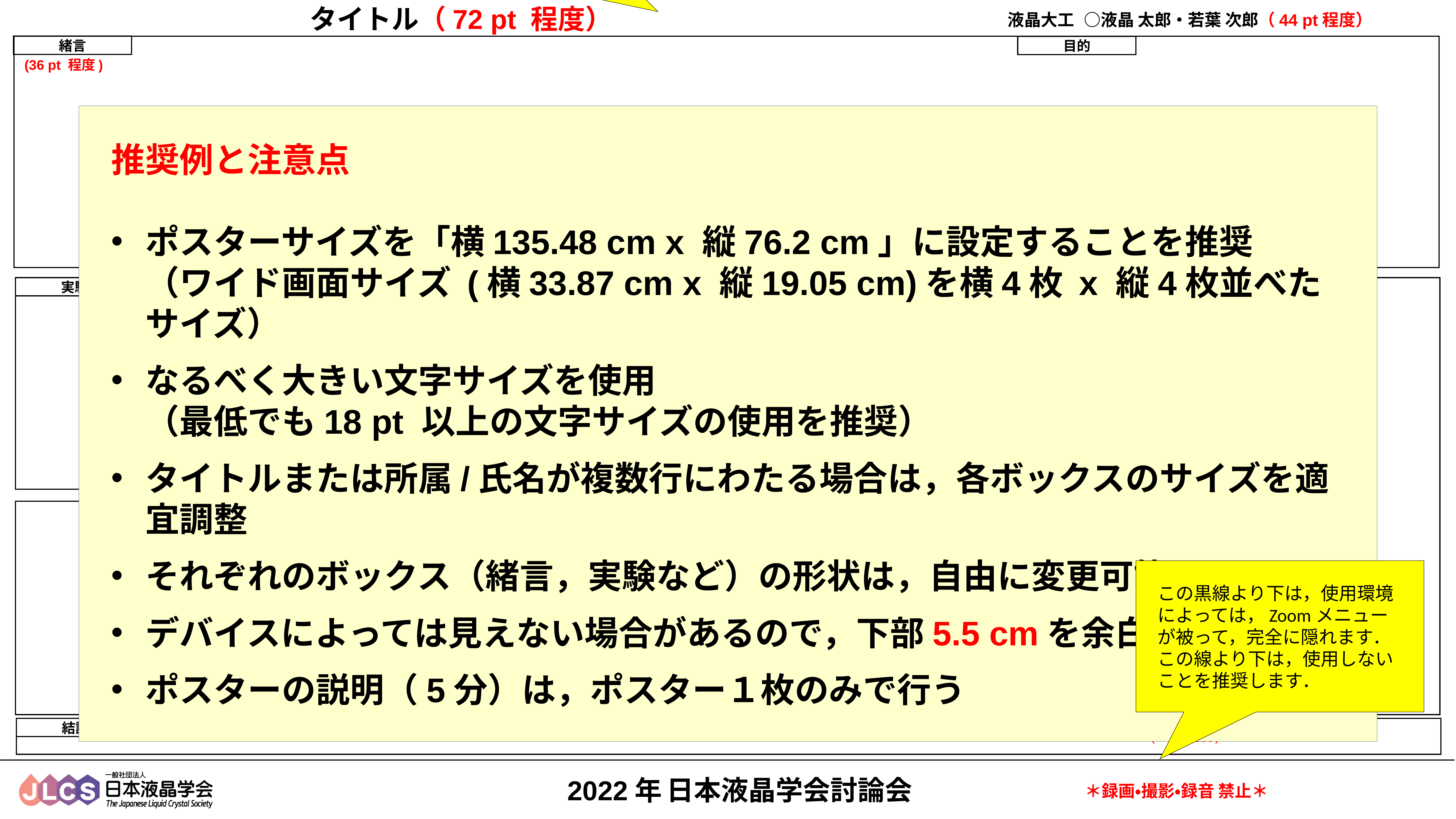

この部分は，Zoomメニューが一部被ることにご留意ください．
タイトル（72 pt 程度）
液晶大工　○液晶 太郎・若葉 次郎（44 pt程度）
緒言

目的
(36 pt 程度)
推奨例と注意点

ポスターサイズを「横135.48 cm x 縦76.2 cm」に設定することを推奨
（ワイド画面サイズ (横33.87 cm x 縦19.05 cm)を横4枚 x 縦4枚並べたサイズ）
なるべく大きい文字サイズを使用
（最低でも18 pt 以上の文字サイズの使用を推奨）
タイトルまたは所属/氏名が複数行にわたる場合は，各ボックスのサイズを適宜調整
それぞれのボックス（緒言，実験など）の形状は，自由に変更可能
デバイスによっては見えない場合があるので，下部5.5 cmを余白にしておく
ポスターの説明（5分）は，ポスター１枚のみで行う

実験

結果と考察
この黒線より下は，使用環境によっては，Zoomメニューが被って，完全に隠れます．
この線より下は，使用しないことを推奨します．

結論
1. XXXXXXXXXXXXXXXXXXXXXXXX　　　　　　　　　　2. YYYYYYYYYYYYYYYYYYYYYYYYYYYYY　 　　　　　　　　3. ZZZZZZZZZZZZZZZZZZZZZZZZZZZZZZZZZZ (32 pt 程度)
2022年
＊録画・撮影・録音 禁止＊